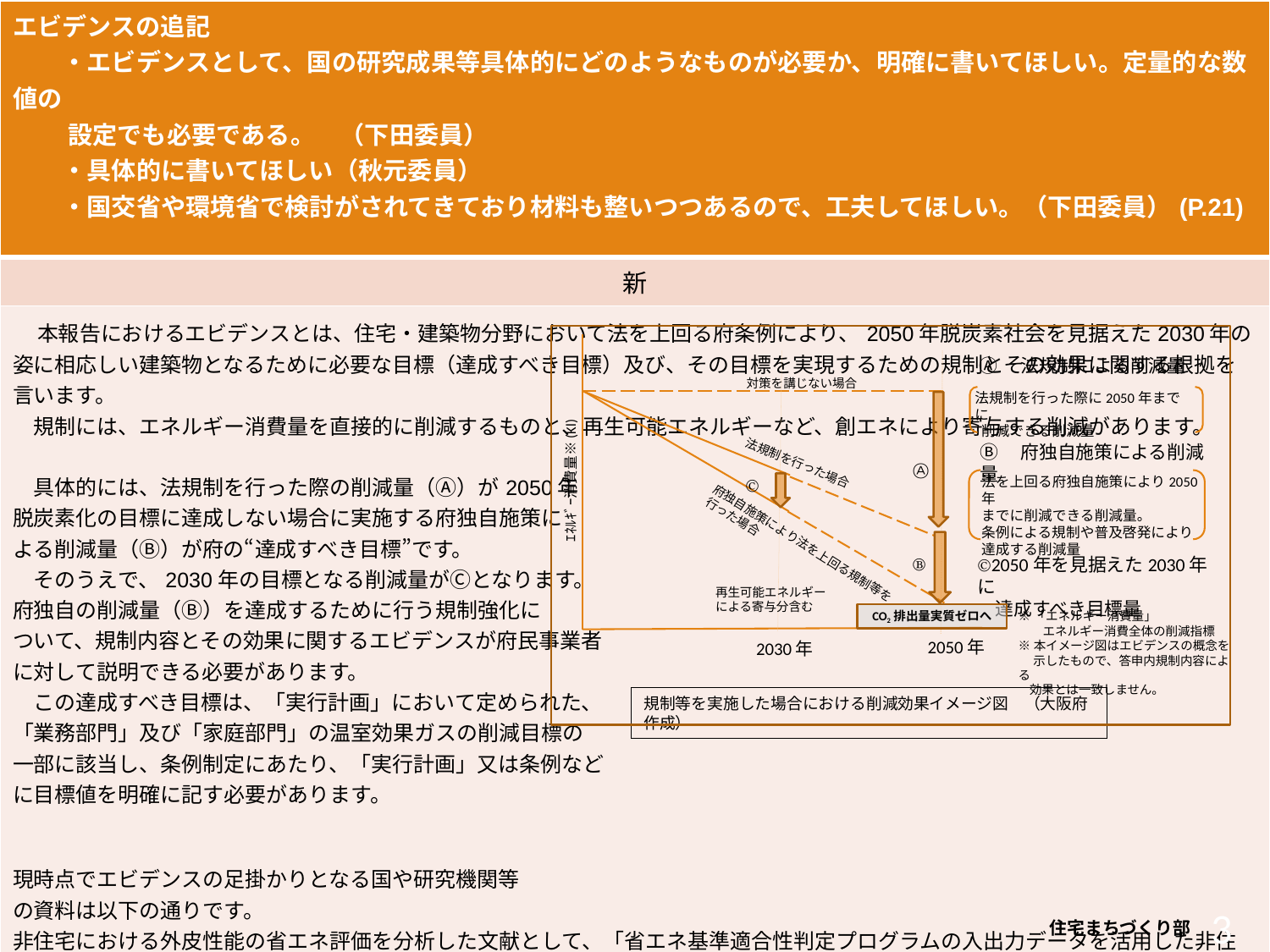

| エビデンスの追記 　　・エビデンスとして、国の研究成果等具体的にどのようなものが必要か、明確に書いてほしい。定量的な数値の 　　 設定でも必要である。　（下田委員） 　　・具体的に書いてほしい（秋元委員） 　　・国交省や環境省で検討がされてきており材料も整いつつあるので、工夫してほしい。（下田委員）(P.21) |
| --- |
| 新 |
| 本報告におけるエビデンスとは、住宅・建築物分野において法を上回る府条例により、2050年脱炭素社会を見据えた2030年の姿に相応しい建築物となるために必要な目標（達成すべき目標）及び、その目標を実現するための規制とその効果に関する根拠を言います。 　規制には、エネルギー消費量を直接的に削減するものと、再生可能エネルギーなど、創エネにより寄与する削減があります。 　 　具体的には、法規制を行った際の削減量（Ⓐ）が2050年 脱炭素化の目標に達成しない場合に実施する府独自施策に よる削減量（Ⓑ）が府の“達成すべき目標”です。 　そのうえで、2030年の目標となる削減量がⒸとなります。 府独自の削減量（Ⓑ）を達成するために行う規制強化に ついて、規制内容とその効果に関するエビデンスが府民事業者 に対して説明できる必要があります。 　この達成すべき目標は、「実行計画」において定められた、 「業務部門」及び「家庭部門」の温室効果ガスの削減目標の 一部に該当し、条例制定にあたり、「実行計画」又は条例など に目標値を明確に記す必要があります。 　　 現時点でエビデンスの足掛かりとなる国や研究機関等 の資料は以下の通りです。　 非住宅における外皮性能の省エネ評価を分析した文献として、「省エネ基準適合性判定プログラムの入出力データを活用した非住宅建築物の外皮・設備設計の実態分析（その１）：新築事務所ビルを対象とした省エネ基準評価結果別の標準的な設計仕様の解明（日本建築学会環境系論文集2020 年 85 巻 777 号 p. 859-869）」があります。本研究は、現在、事務所を含め他の非住宅建築物に関する分析を進められていることから、これらの研究も含め、他の文献も参考にすべきです。 　また、国において、「脱炭素社会に向けた住宅・建築物の省エネ対策等のあり方検討会」が発足され、脱炭素社会の実現に向けた住宅・建築物におけるハード・ソフト両面の取組みと施策立案の方向性についての議論が始まっています。今後、国での検討内容も参考にすべきです。 |

Ⓐ　法規制による削減量
対策を講じない場合
法規制を行った際に2050年までに
 削減できる削減量

Ⓑ　府独自施策による削減量

法規制を行った場合
Ⓐ
ｴﾈﾙｷﾞｰ消費量※(Kl)
法を上回る府独自施策により2050年
までに削減できる削減量。
条例による規制や普及啓発により
達成する削減量
Ⓒ

府独自施策により法を上回る規制等を行った場合
Ⓑ
Ⓒ2050年を見据えた2030年に
　達成すべき目標量

再生可能エネルギー
による寄与分含む
※「エネルギー消費量」
　　エネルギー消費全体の削減指標
※本イメージ図はエビデンスの概念を
　 示したもので、答申内規制内容による
   効果とは一致しません。

CO2排出量実質ゼロへ
2050年
2030年
規制等を実施した場合における削減効果イメージ図　（大阪府作成）
3
住宅まちづくり部